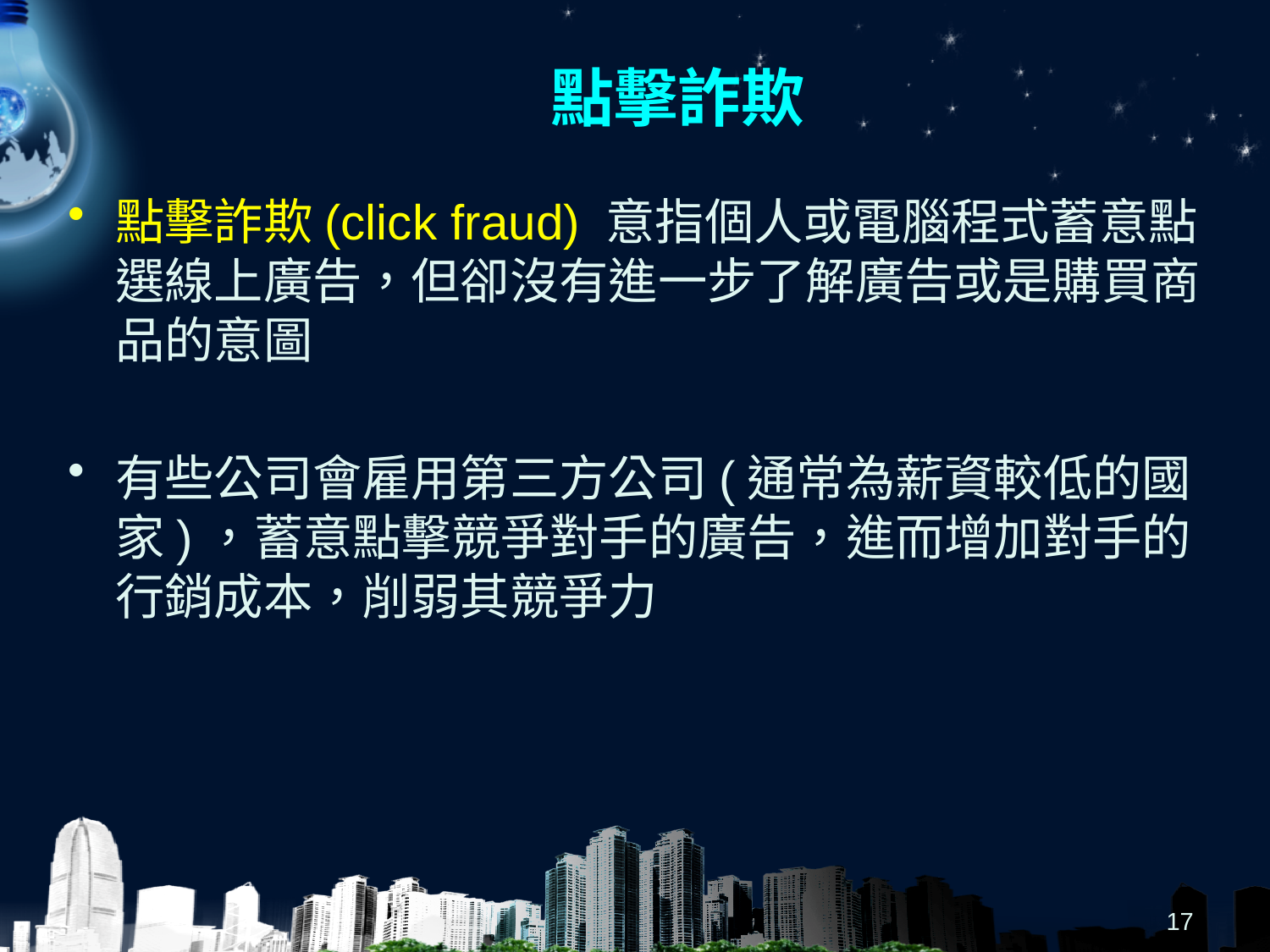

# 點擊詐欺
點擊詐欺(click fraud) 意指個人或電腦程式蓄意點選線上廣告，但卻沒有進一步了解廣告或是購買商品的意圖

有些公司會雇用第三方公司(通常為薪資較低的國家)，蓄意點擊競爭對手的廣告，進而增加對手的行銷成本，削弱其競爭力
17